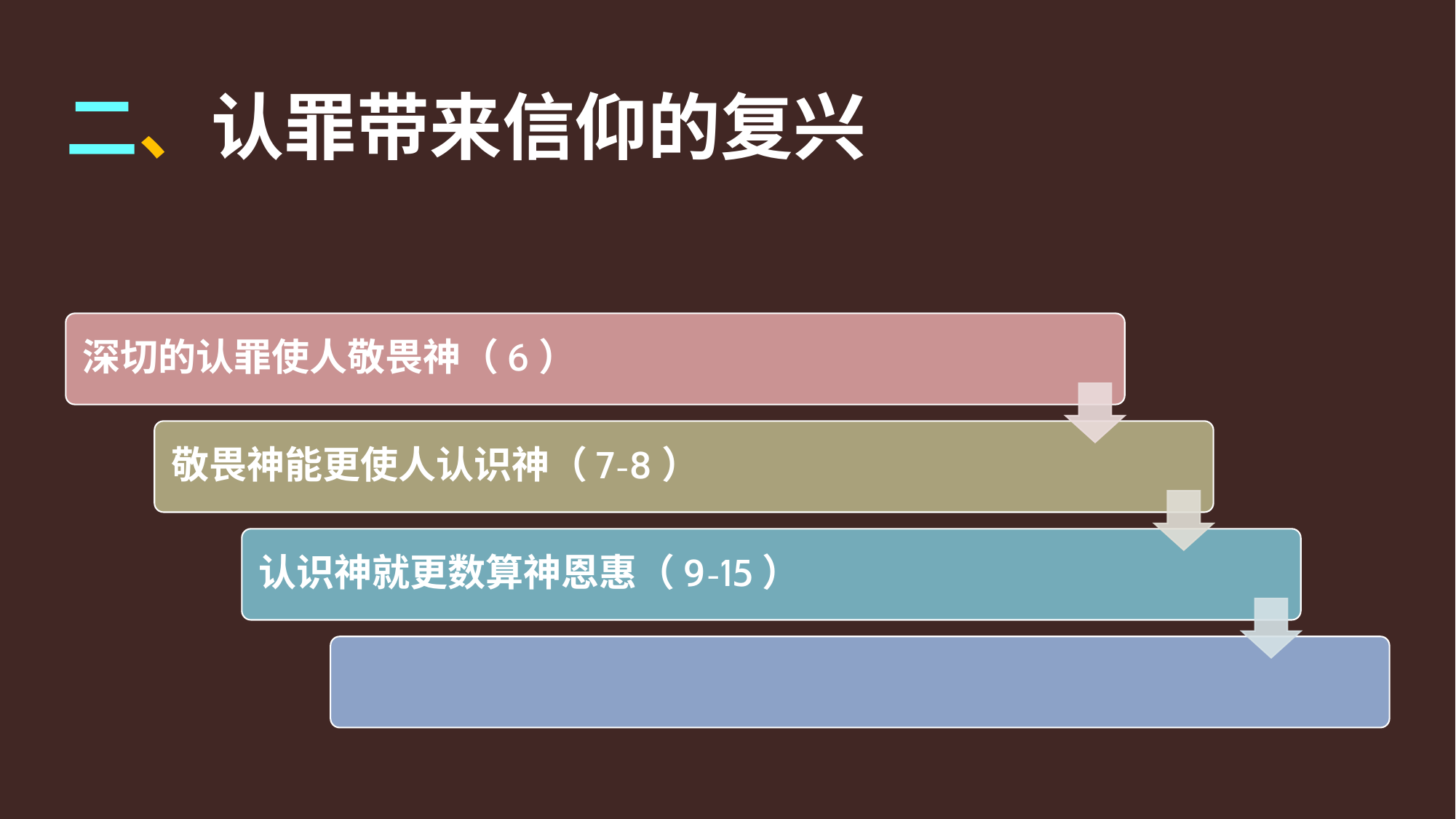

# 二、认罪带来信仰的复兴
深切的认罪使人敬畏神（6）
敬畏神能更使人认识神（7-8）
认识神就更数算神恩惠（9-15）